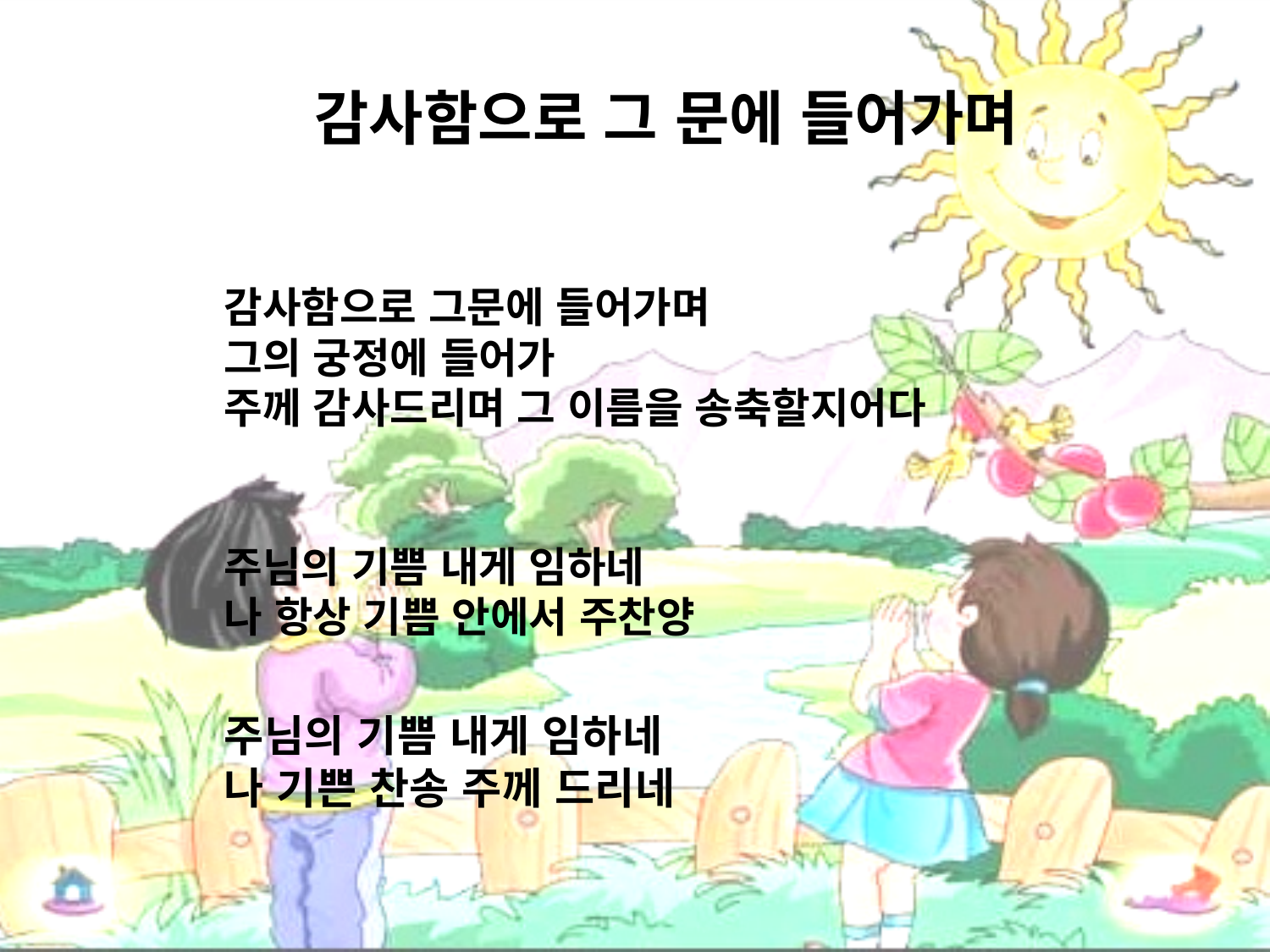

# 감사함으로 그 문에 들어가며
감사함으로 그문에 들어가며
그의 궁정에 들어가
주께 감사드리며 그 이름을 송축할지어다
주님의 기쁨 내게 임하네
나 항상 기쁨 안에서 주찬양

주님의 기쁨 내게 임하네
나 기쁜 찬송 주께 드리네